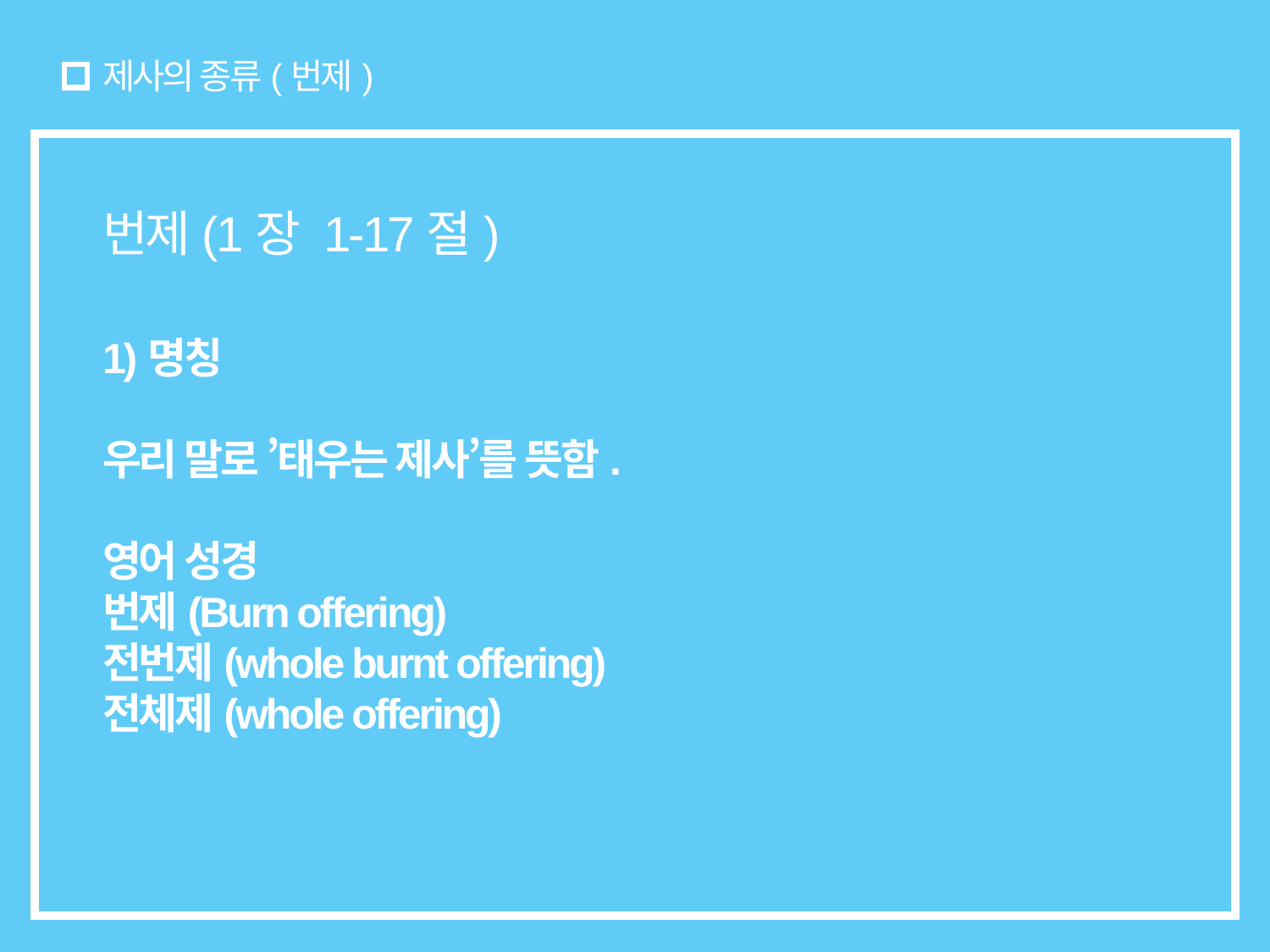

# 제사의 종류(번제)

번제(1장 1-17절)
1)명칭

우리 말로 ’태우는 제사’를 뜻함.

영어 성경
번제(Burn offering)
전번제(whole burnt offering)
전체제(whole offering)